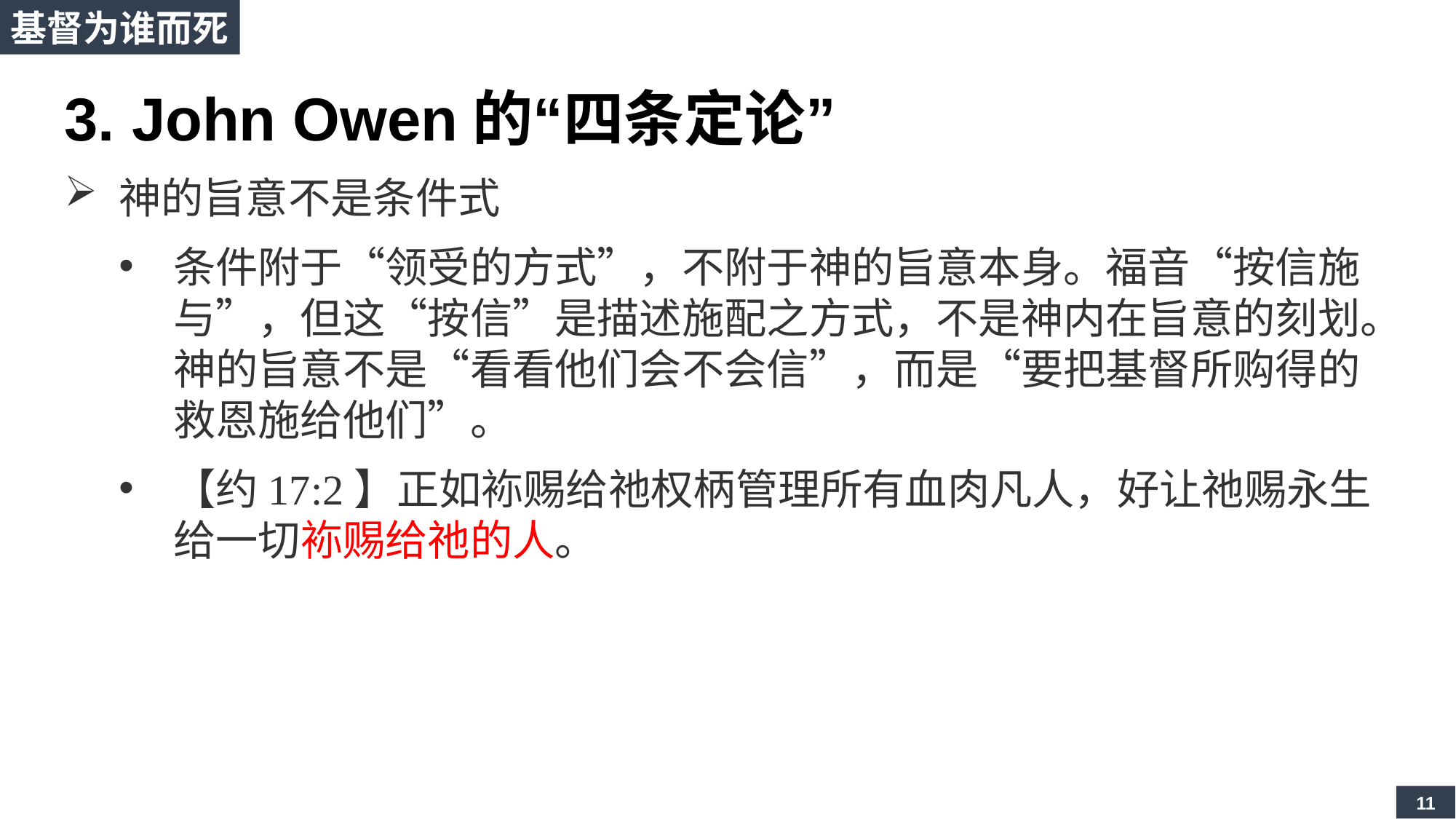

基督为谁而死
3. John Owen的“四条定论”
神的旨意不是条件式
条件附于“领受的方式”，不附于神的旨意本身。福音“按信施与”，但这“按信”是描述施配之方式，不是神内在旨意的刻划。神的旨意不是“看看他们会不会信”，而是“要把基督所购得的救恩施给他们”。
【约17:2】正如袮赐给祂权柄管理所有血肉凡人，好让祂赐永生给一切袮赐给祂的人。
11